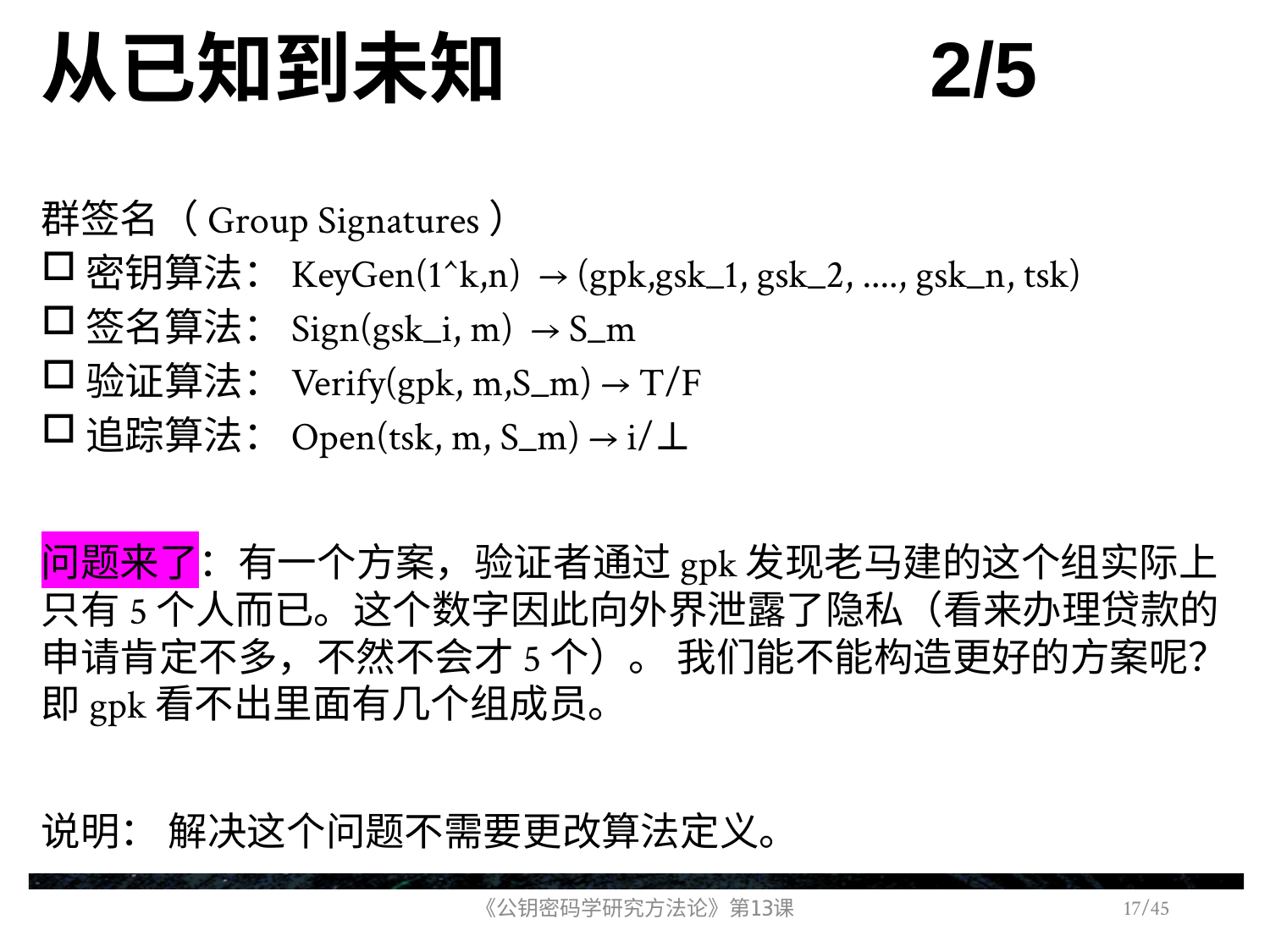

# 从已知到未知                       2/5
群签名（Group Signatures）
密钥算法：KeyGen(1^k,n)  → (gpk,gsk_1, gsk_2, ...., gsk_n, tsk)
签名算法：Sign(gsk_i, m)  → S_m
验证算法：Verify(gpk, m,S_m) → T/F
追踪算法：Open(tsk, m, S_m) → i/⊥

问题来了：有一个方案，验证者通过gpk发现老马建的这个组实际上只有5个人而已。这个数字因此向外界泄露了隐私（看来办理贷款的申请肯定不多，不然不会才5个）。 我们能不能构造更好的方案呢？ 即gpk看不出里面有几个组成员。

说明： 解决这个问题不需要更改算法定义。
《公钥密码学研究方法论》第13课
17/45